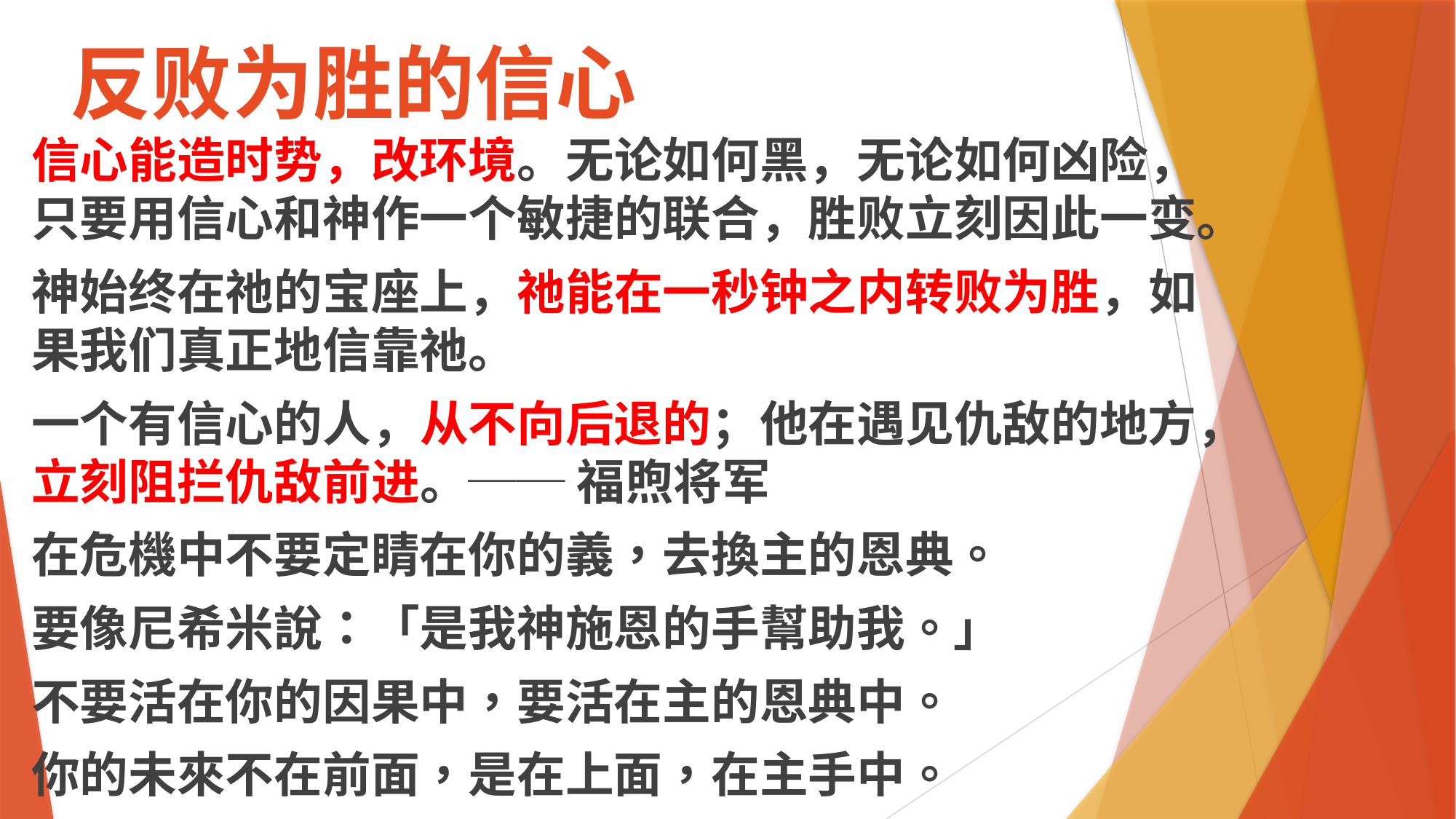

# 反败为胜的信心
信心能造时势，改环境。无论如何黑，无论如何凶险，只要用信心和神作一个敏捷的联合，胜败立刻因此一变。
神始终在祂的宝座上，祂能在一秒钟之内转败为胜，如果我们真正地信靠祂。
一个有信心的人，从不向后退的；他在遇见仇敌的地方，立刻阻拦仇敌前进。── 福煦将军
在危機中不要定睛在你的義，去換主的恩典。
要像尼希米說：「是我神施恩的手幫助我。」
不要活在你的因果中，要活在主的恩典中。
你的未來不在前面，是在上面，在主手中。